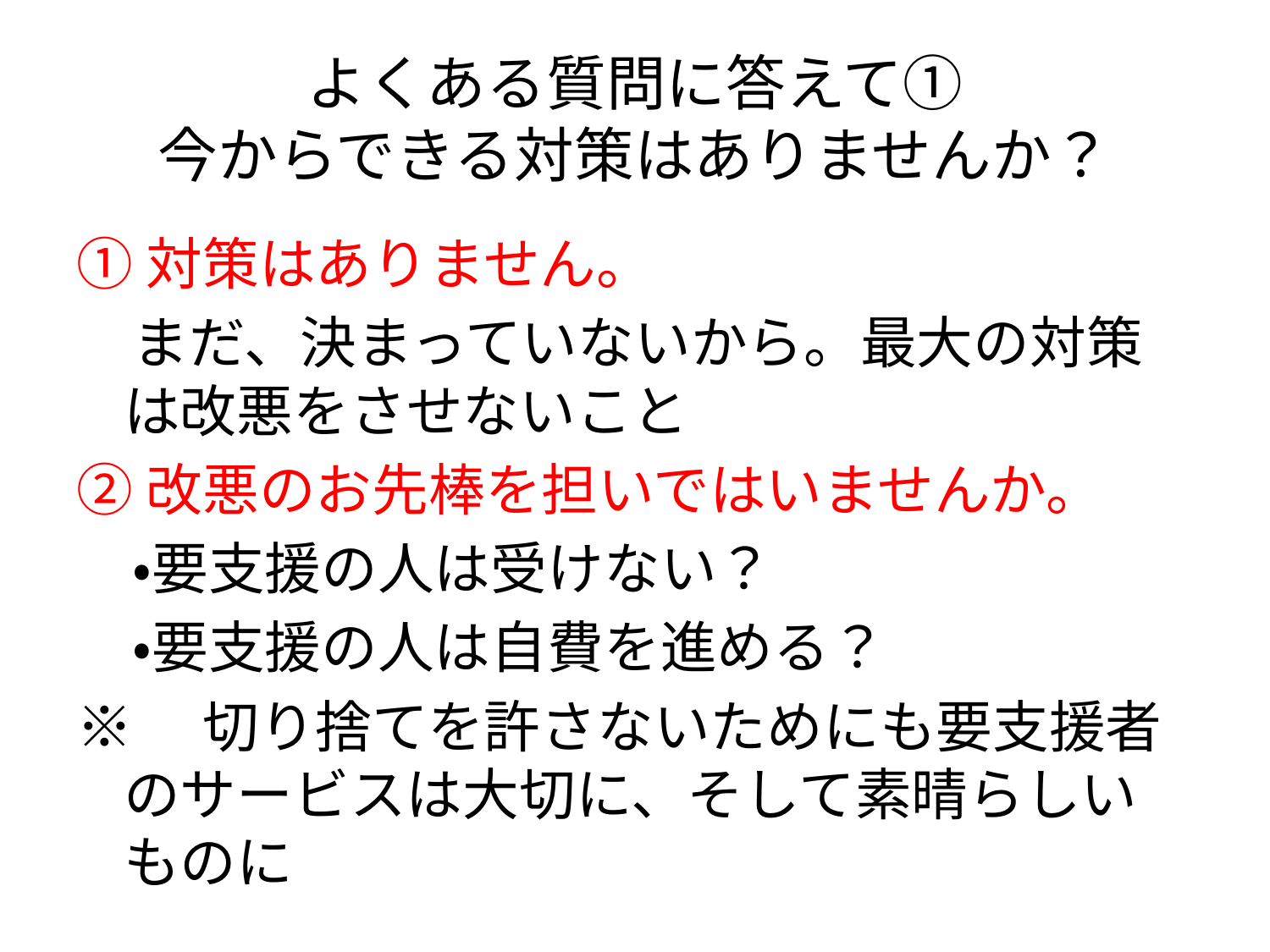

# よくある質問に答えて① 今からできる対策はありませんか？
①対策はありません。
　まだ、決まっていないから。最大の対策は改悪をさせないこと
②改悪のお先棒を担いではいませんか。
　・要支援の人は受けない？
　・要支援の人は自費を進める？
※　切り捨てを許さないためにも要支援者のサービスは大切に、そして素晴らしいものに